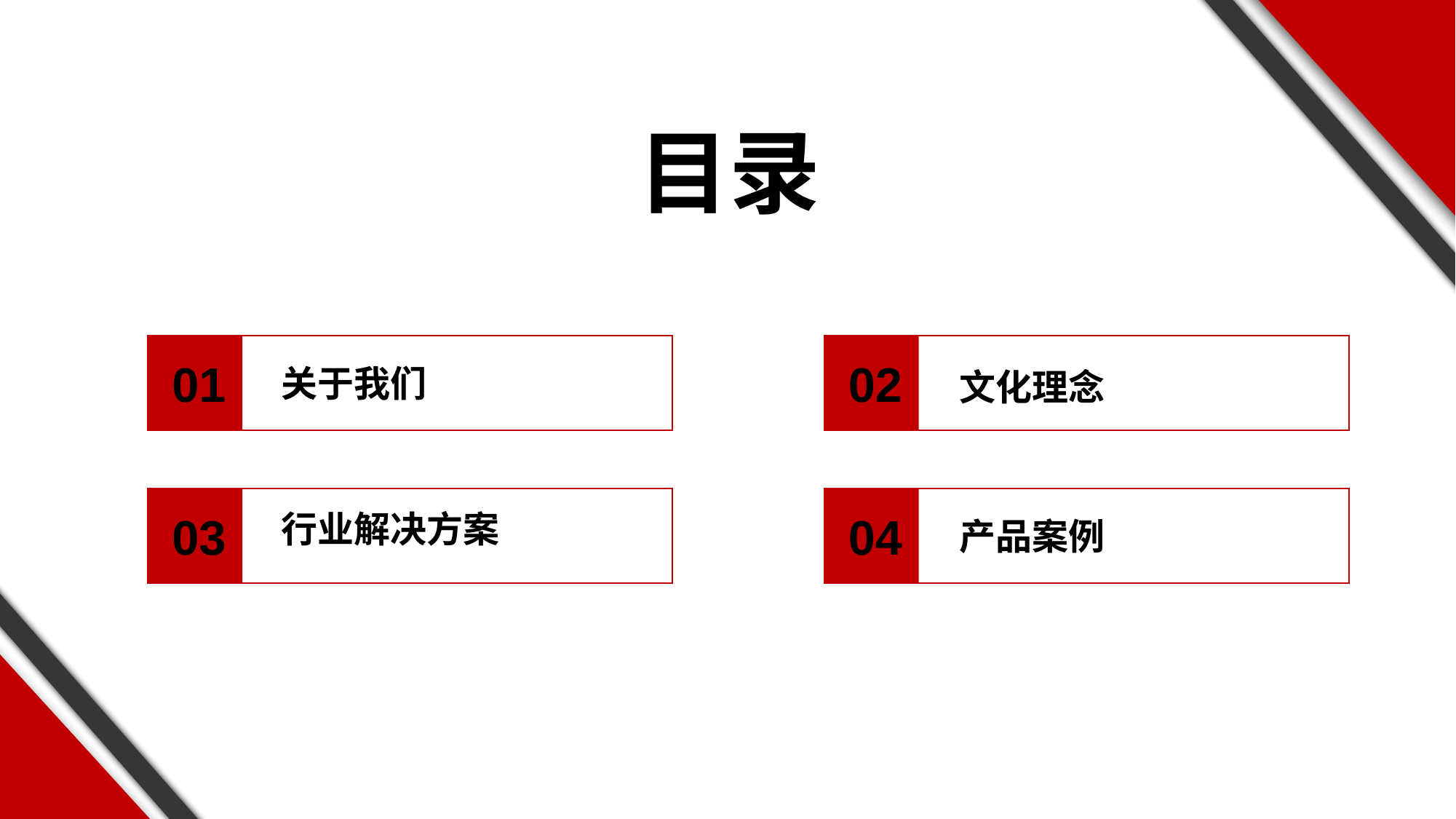

目录

01
关于我们

02
文化理念

行业解决方案
03

04
产品案例